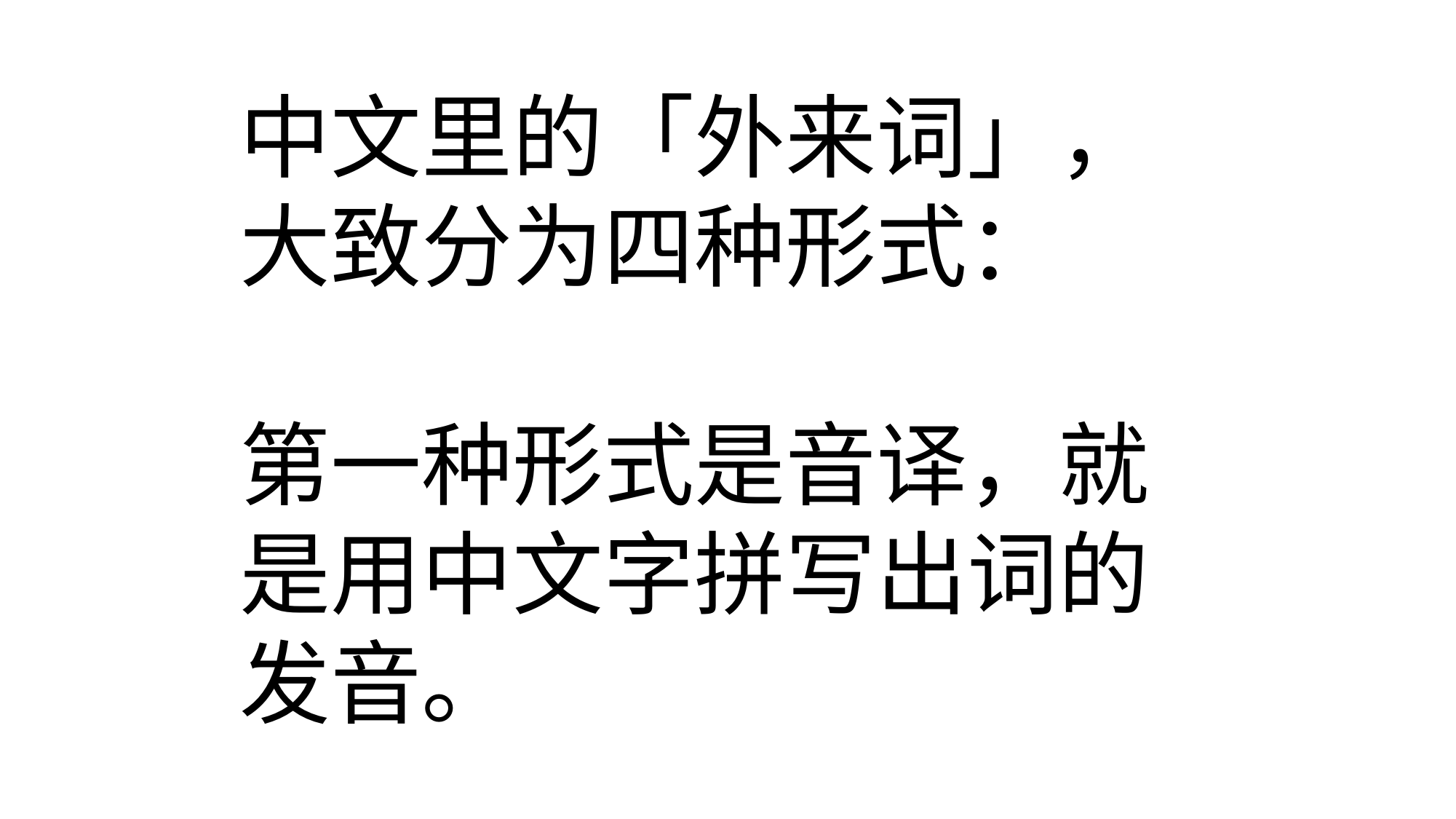

中文里的「外来词」，大致分为四种形式：

第一种形式是音译，就是用中文字拼写出词的发音。